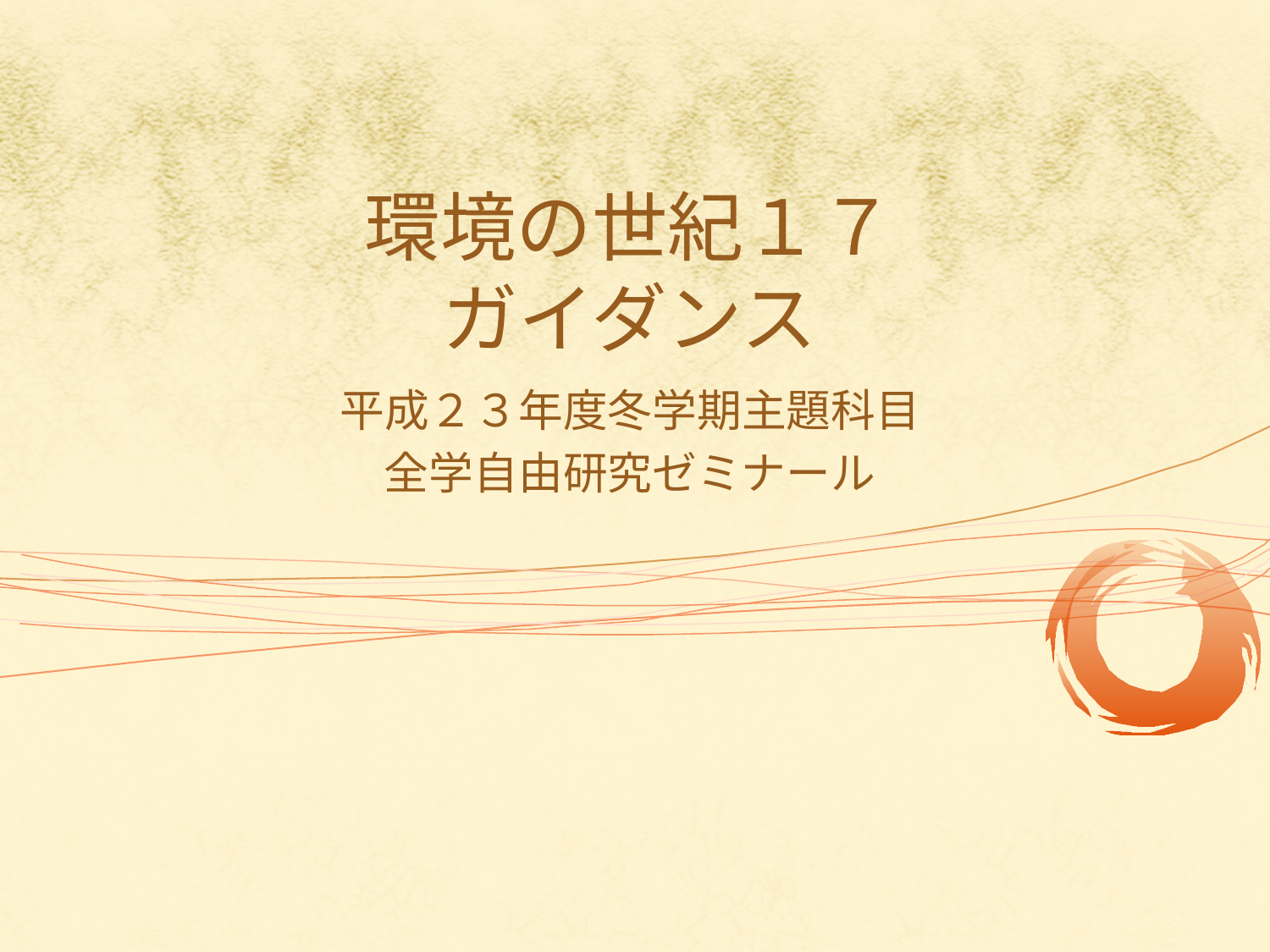

# 環境の世紀１７ ガイダンス
平成２３年度冬学期主題科目
全学自由研究ゼミナール